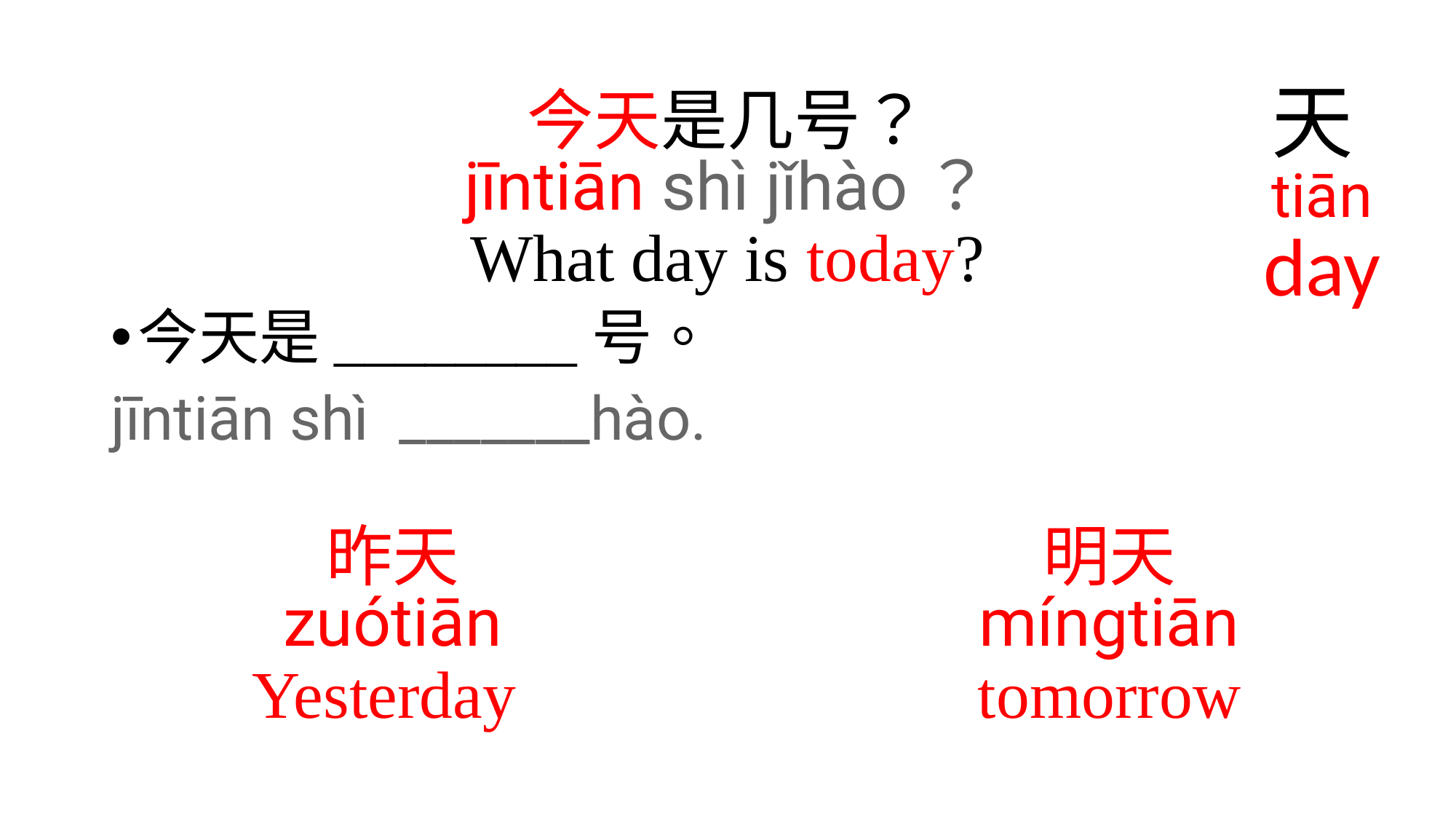

# 今天是几号？
天
jīntiān shì jǐhào？
tiān
What day is today?
day
今天是________号。
jīntiān shì  _______hào.
明天
昨天
míngtiān
zuótiān
tomorrow
Yesterday